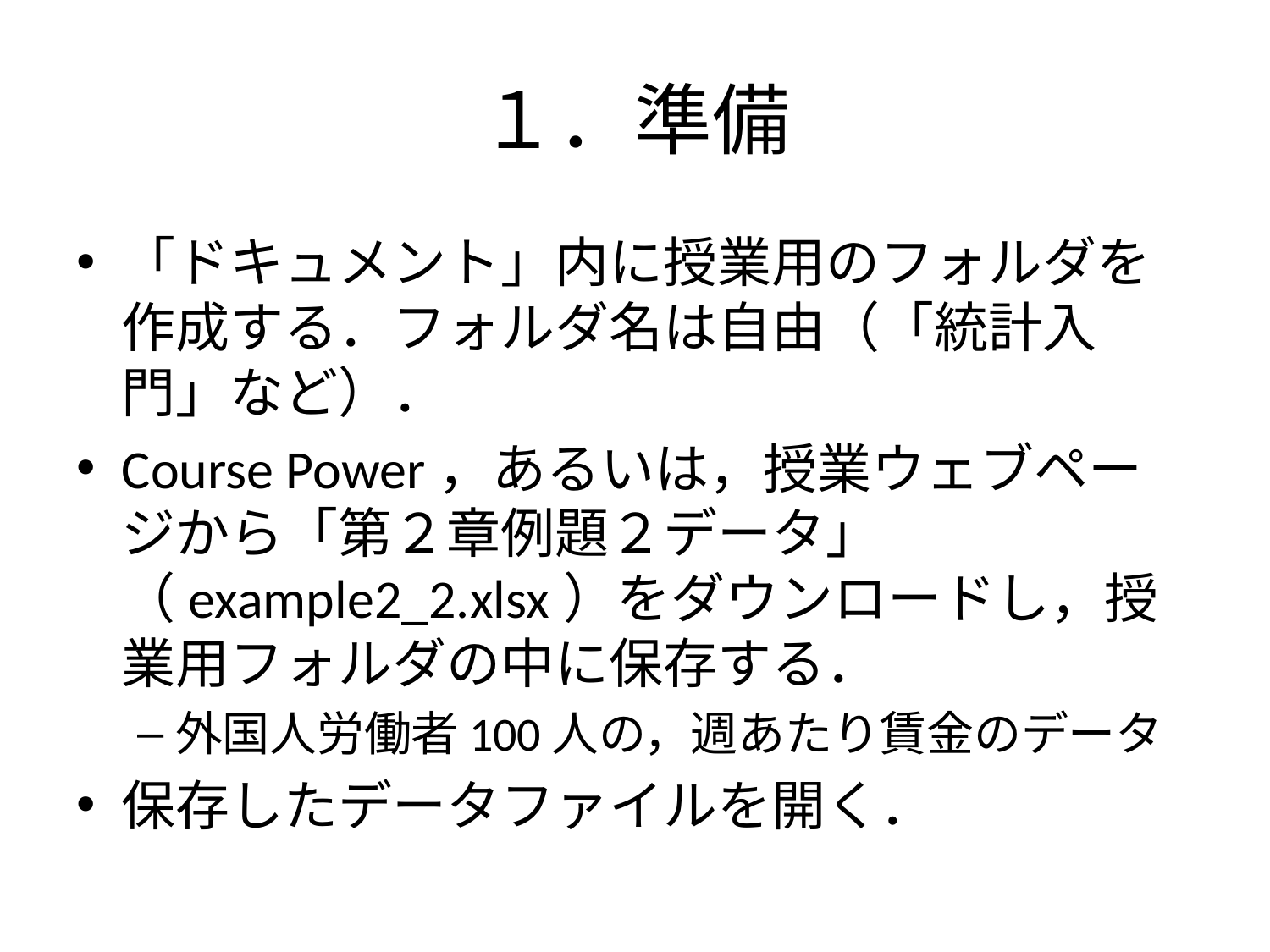

# １．準備
「ドキュメント」内に授業用のフォルダを作成する．フォルダ名は自由（「統計入門」など）．
Course Power，あるいは，授業ウェブページから「第２章例題２データ」（example2_2.xlsx）をダウンロードし，授業用フォルダの中に保存する．
外国人労働者100人の，週あたり賃金のデータ
保存したデータファイルを開く．